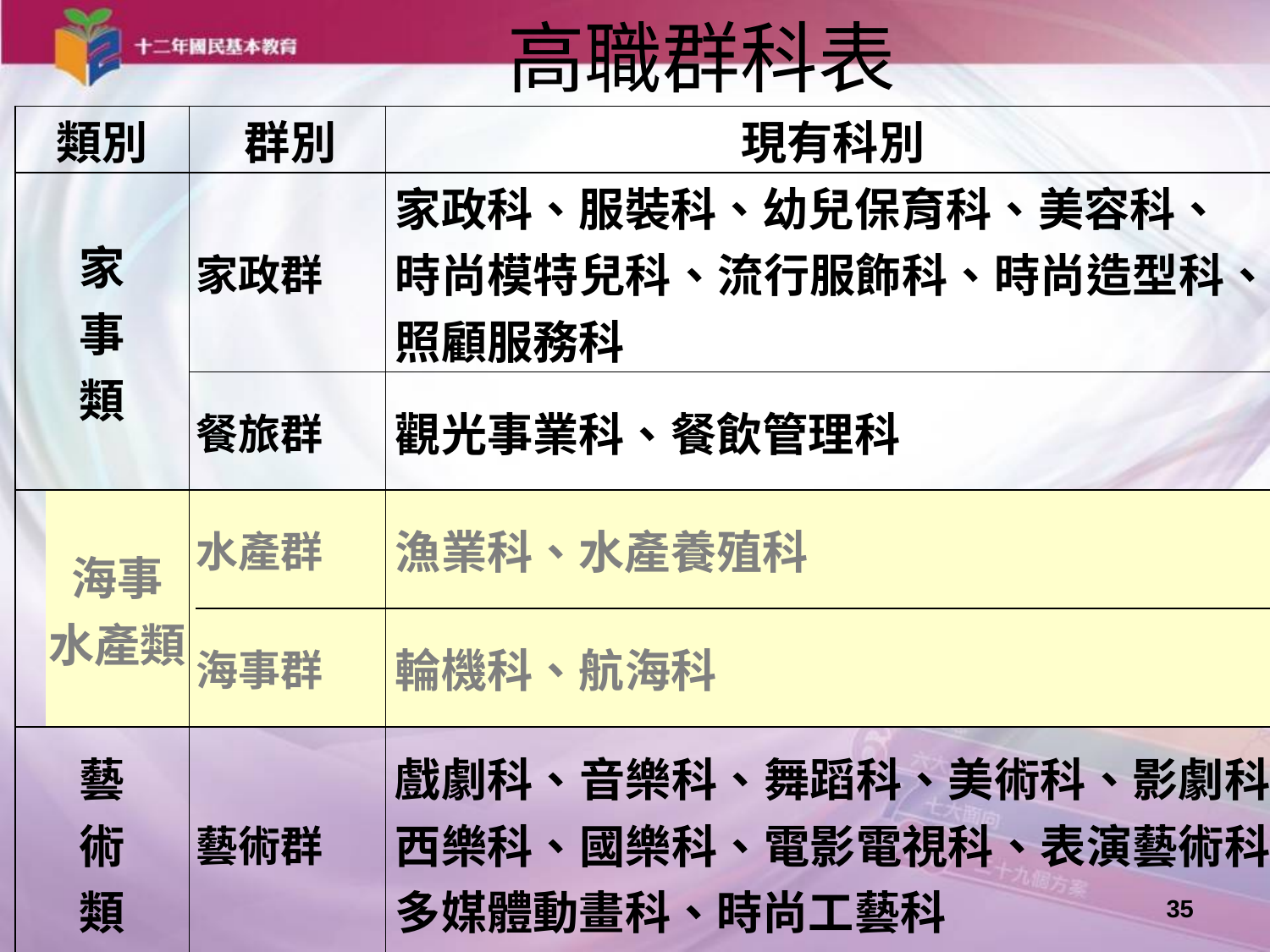

# 高職群科表
| 類別 |  |  | 群別 |  | 現有科別 |
| --- | --- | --- | --- | --- | --- |
| 家 事 類 |  |  | 家政群 |  | 家政科、服裝科、幼兒保育科、美容科、 時尚模特兒科、流行服飾科、時尚造型科、照顧服務科 |
|  |  |  | 餐旅群 |  | 觀光事業科、餐飲管理科 |
|  | 海事 水產類 |  | 水產群 |  | 漁業科、水產養殖科 |
|  |  |  | 海事群 |  | 輪機科、航海科 |
| 藝 術 類 |  |  | 藝術群 |  | 戲劇科、音樂科、舞蹈科、美術科、影劇科、西樂科、國樂科、電影電視科、表演藝術科、多媒體動畫科、時尚工藝科 |
35